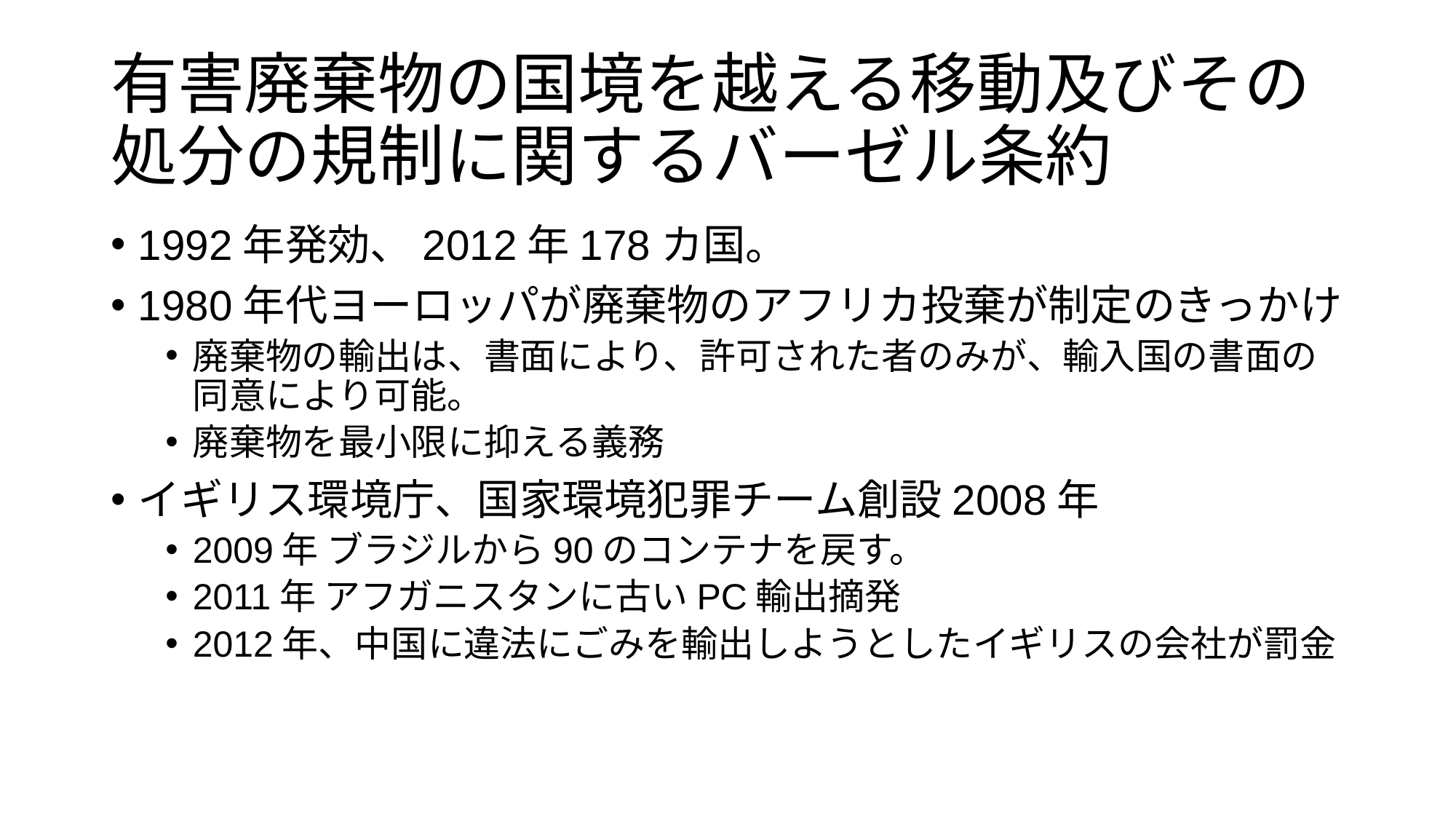

# 有害廃棄物の国境を越える移動及びその処分の規制に関するバーゼル条約
1992年発効、2012年178カ国。
1980年代ヨーロッパが廃棄物のアフリカ投棄が制定のきっかけ
廃棄物の輸出は、書面により、許可された者のみが、輸入国の書面の同意により可能。
廃棄物を最小限に抑える義務
イギリス環境庁、国家環境犯罪チーム創設2008年
2009年 ブラジルから90のコンテナを戻す。
2011年 アフガニスタンに古いPC輸出摘発
2012年、中国に違法にごみを輸出しようとしたイギリスの会社が罰金